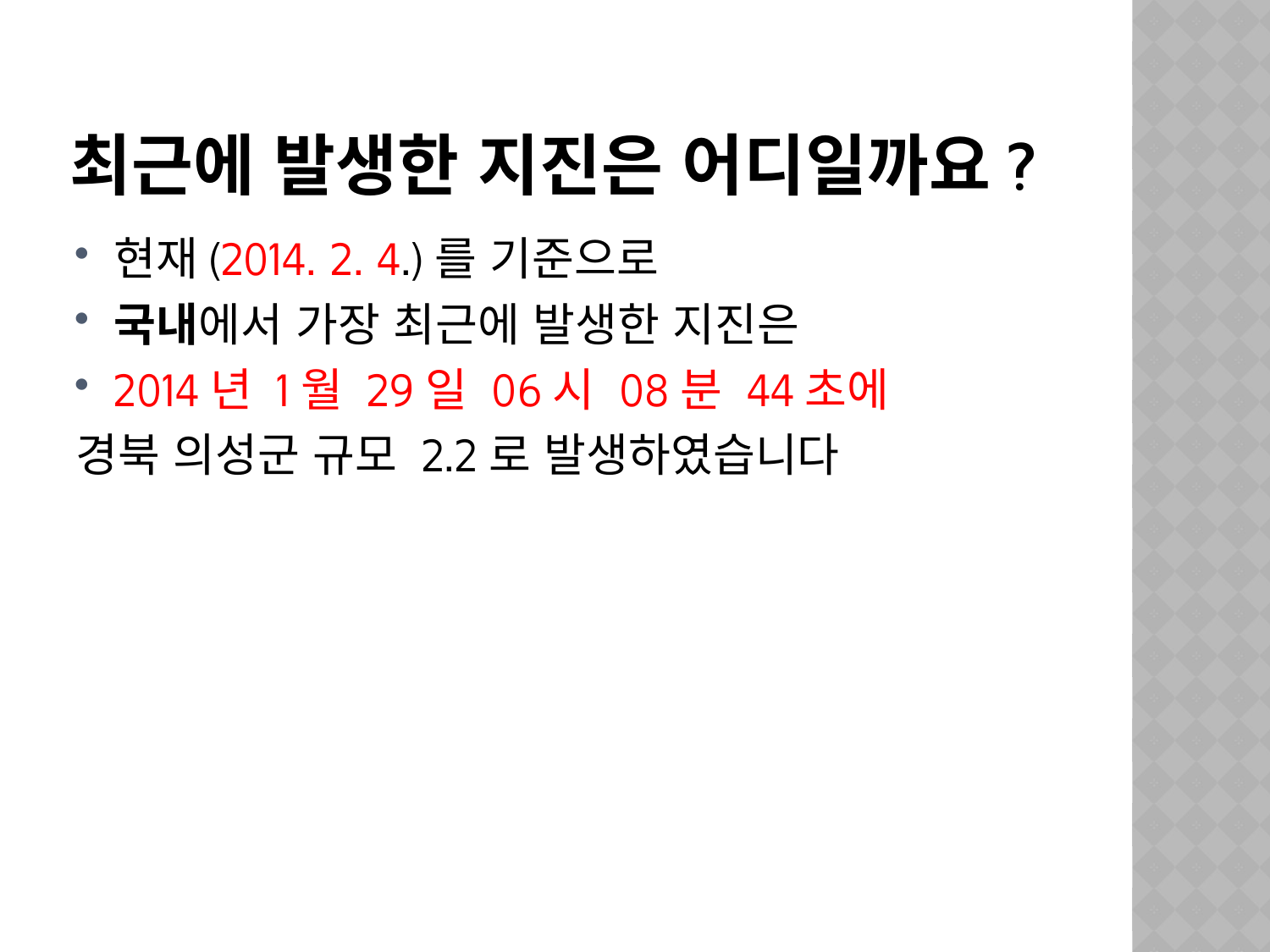

# 최근에 발생한 지진은 어디일까요?
현재(2014. 2. 4.)를 기준으로
국내에서 가장 최근에 발생한 지진은
2014년 1월 29일 06시 08분 44초에
경북 의성군 규모 2.2로 발생하였습니다